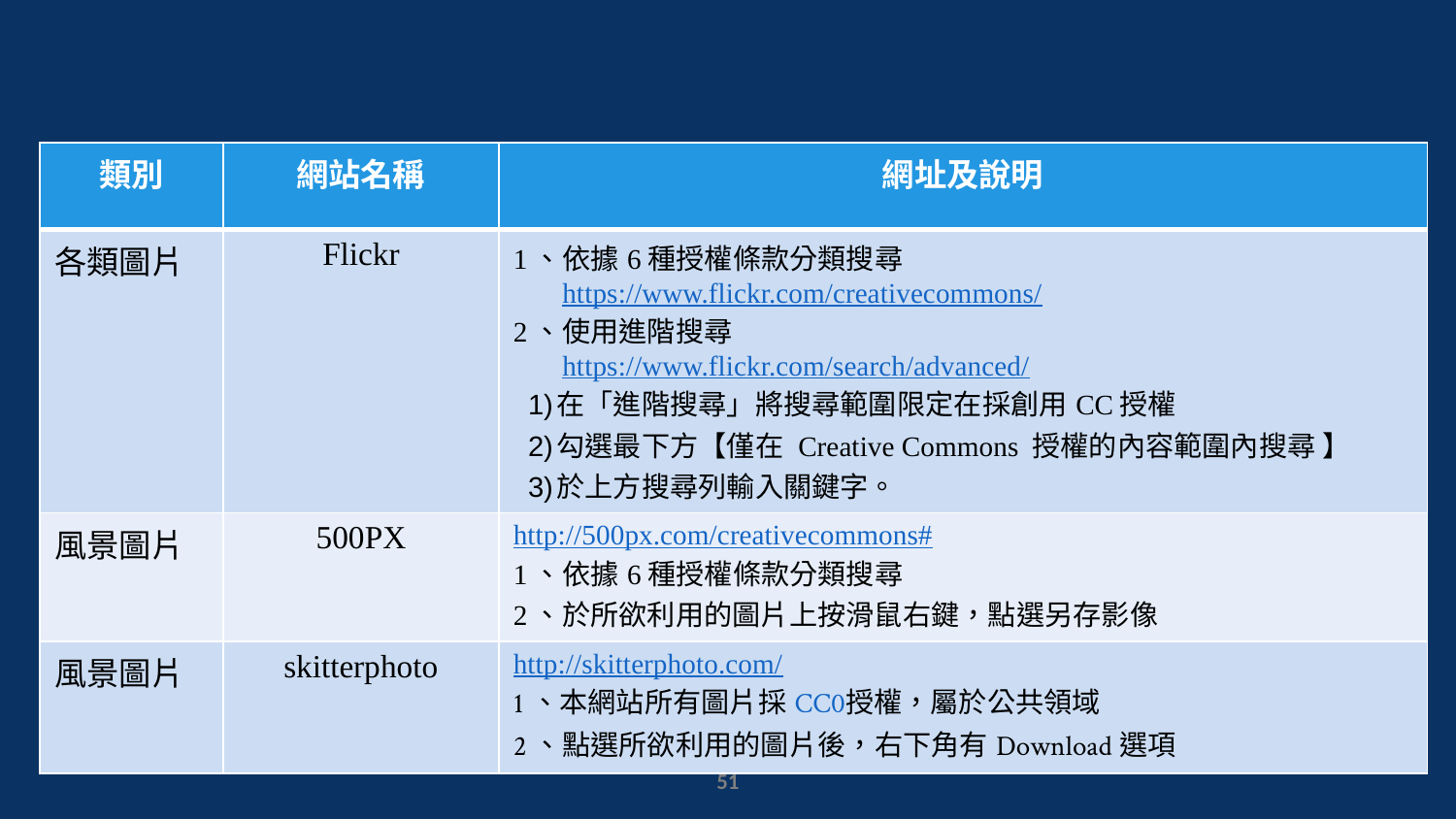

| 類別 | 網站名稱 | 網址及說明 |
| --- | --- | --- |
| 各類圖片 | Flickr | 1、依據6種授權條款分類搜尋 https://www.flickr.com/creativecommons/ 2、使用進階搜尋 https://www.flickr.com/search/advanced/ 在「進階搜尋」將搜尋範圍限定在採創用CC授權 勾選最下方【僅在 Creative Commons 授權的內容範圍內搜尋 】 於上方搜尋列輸入關鍵字。 |
| 風景圖片 | 500PX | http://500px.com/creativecommons# 1、依據6種授權條款分類搜尋 2、於所欲利用的圖片上按滑鼠右鍵，點選另存影像 |
| 風景圖片 | skitterphoto | http://skitterphoto.com/ 1、本網站所有圖片採CC0授權，屬於公共領域 2、點選所欲利用的圖片後，右下角有Download選項 |
51